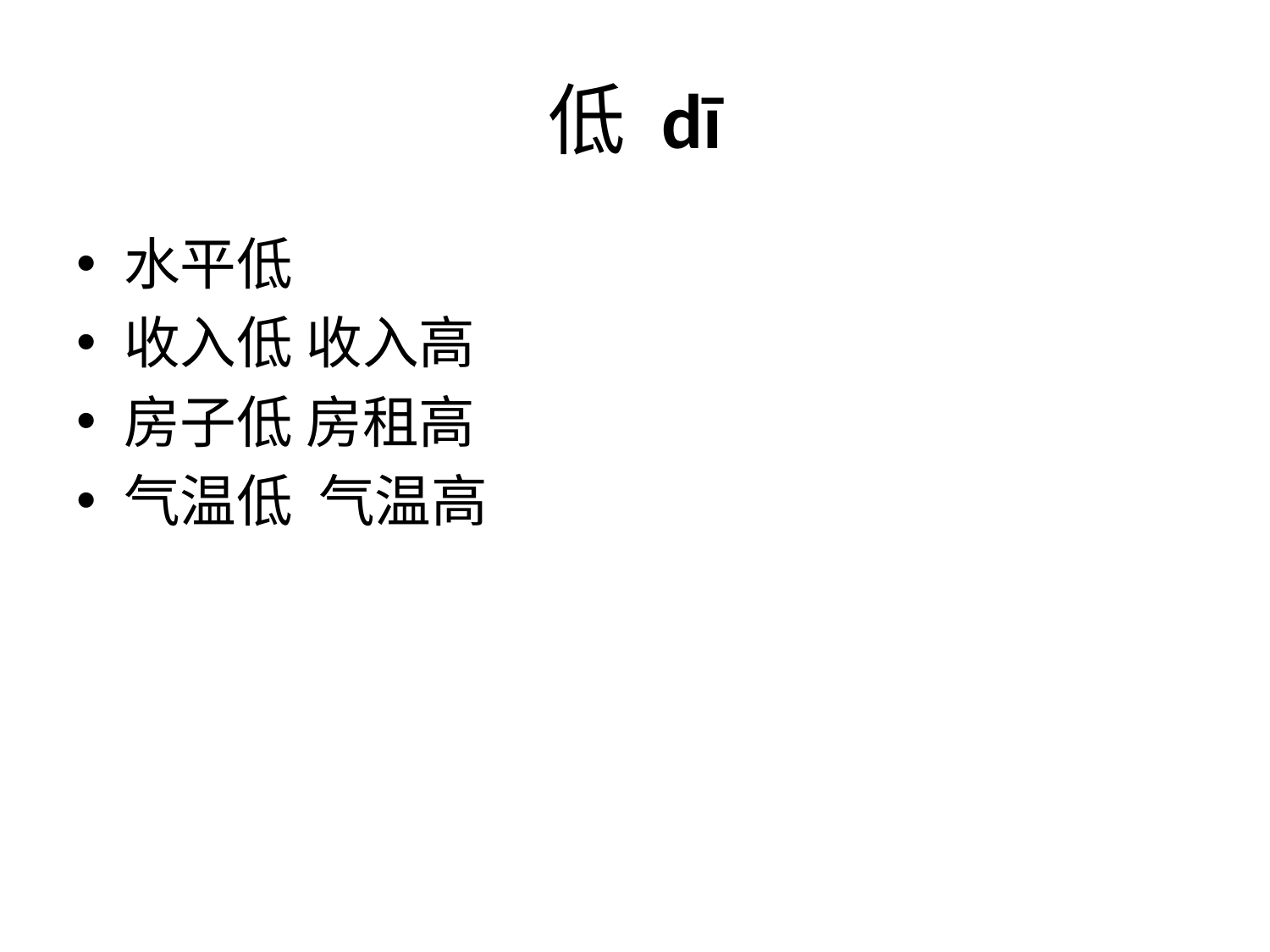

# 低 dī
水平低
收入低 收入高
房子低 房租高
气温低  气温高